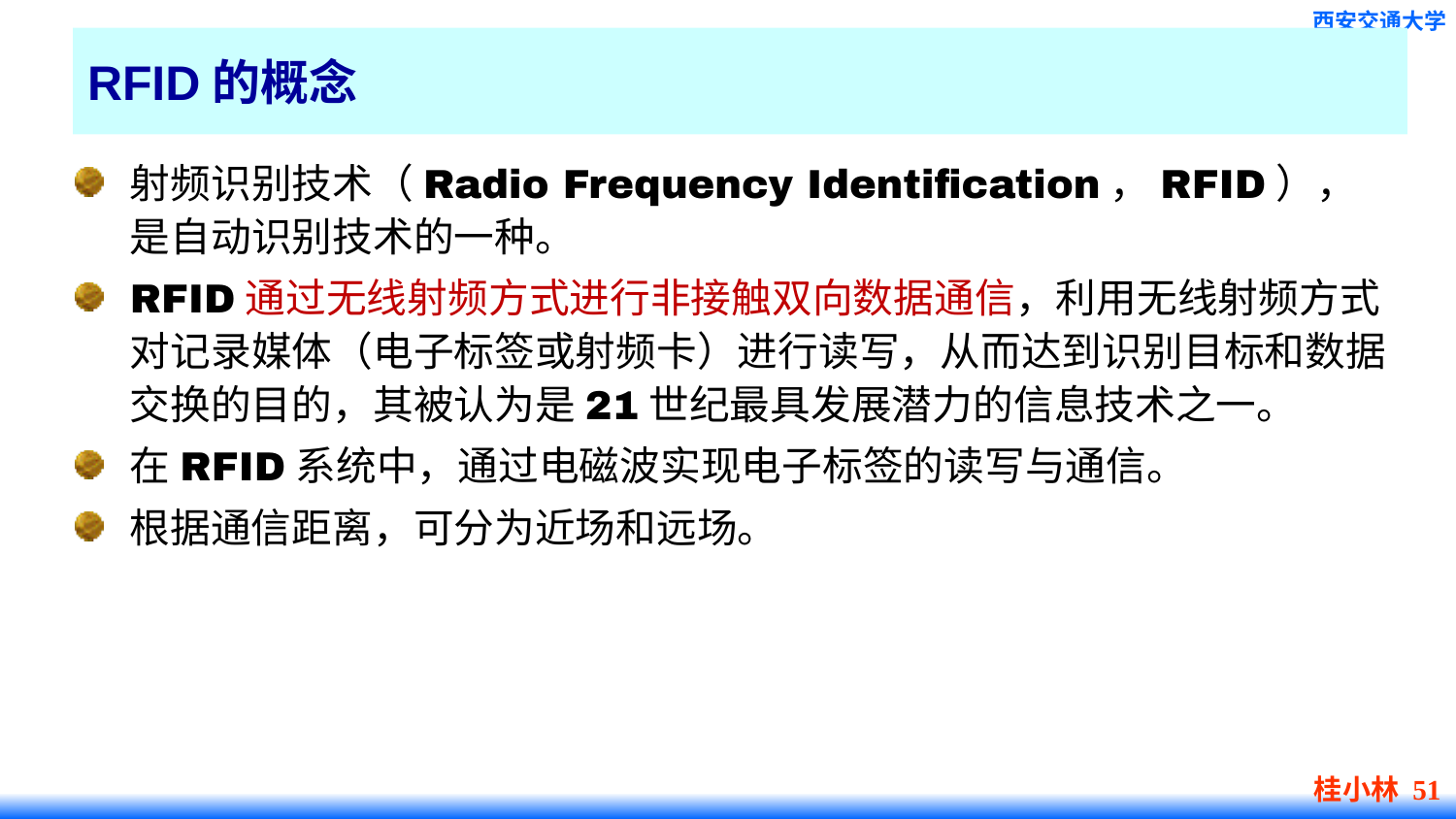

# RFID的概念
射频识别技术（Radio Frequency Identification，RFID），是自动识别技术的一种。
RFID通过无线射频方式进行非接触双向数据通信，利用无线射频方式对记录媒体（电子标签或射频卡）进行读写，从而达到识别目标和数据交换的目的，其被认为是21世纪最具发展潜力的信息技术之一。
在RFID系统中，通过电磁波实现电子标签的读写与通信。
根据通信距离，可分为近场和远场。
桂小林 51